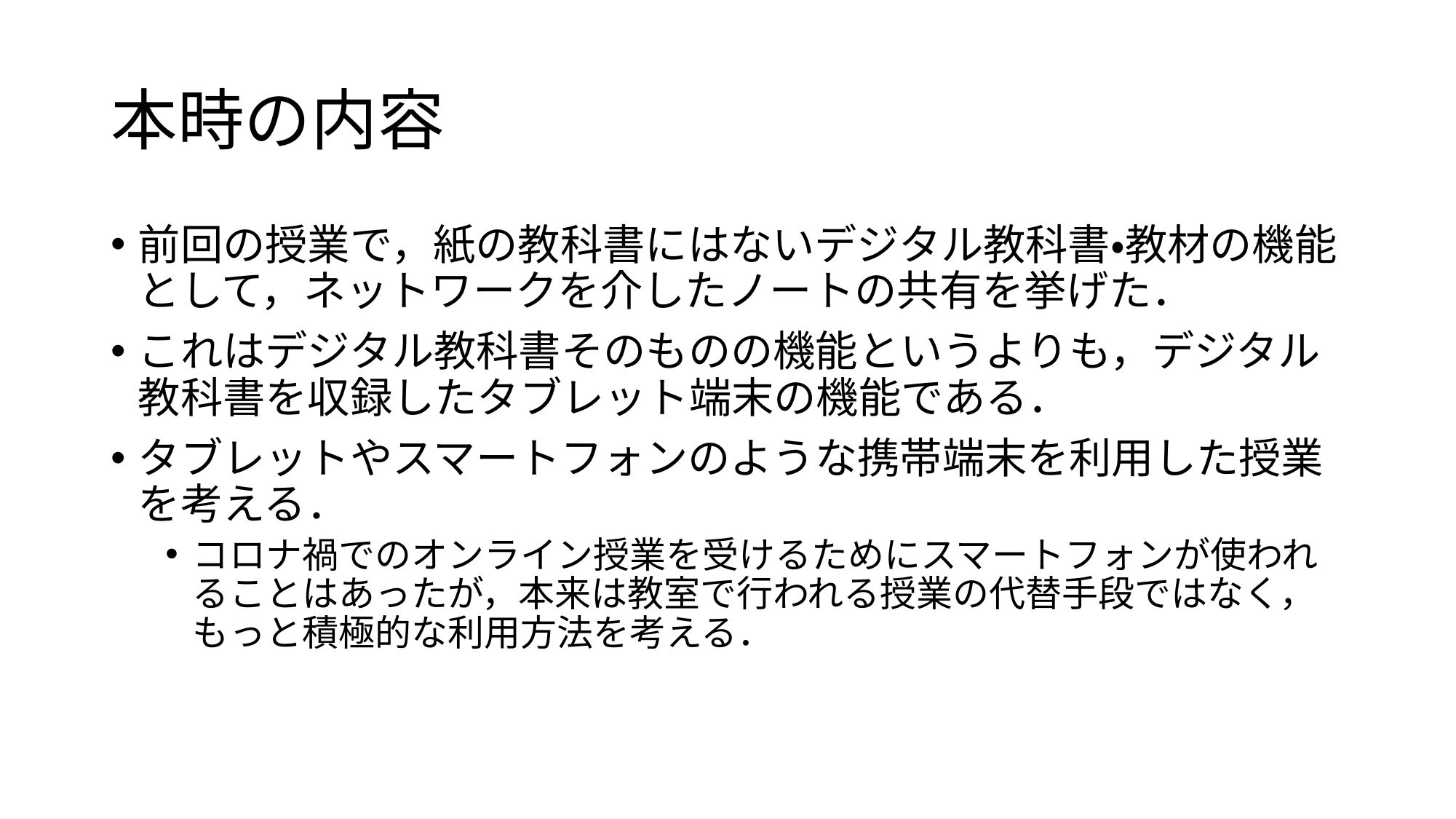

# 本時の内容
前回の授業で，紙の教科書にはないデジタル教科書・教材の機能として，ネットワークを介したノートの共有を挙げた．
これはデジタル教科書そのものの機能というよりも，デジタル教科書を収録したタブレット端末の機能である．
タブレットやスマートフォンのような携帯端末を利用した授業を考える．
コロナ禍でのオンライン授業を受けるためにスマートフォンが使われることはあったが，本来は教室で行われる授業の代替手段ではなく，もっと積極的な利用方法を考える．